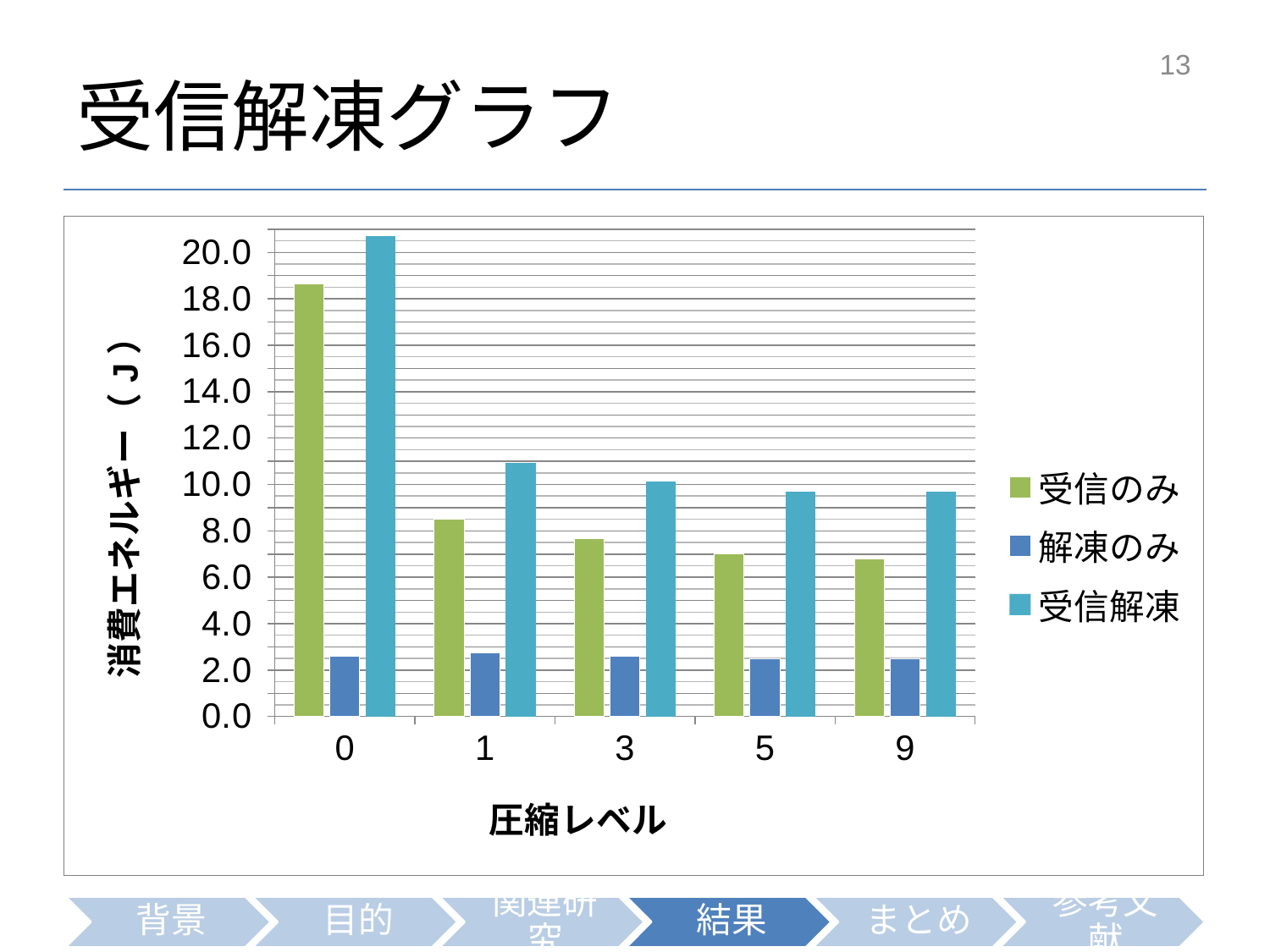

# 受信解凍グラフ
13

### Chart

| Category | 受信のみ | 解凍のみ | 受信解凍 |
|---|---|---|---|
| 0.0 | 18.649071 | 2.61128124 | 20.68625232 |
| 1.0 | 8.49777228 | 2.74088592 | 10.92533292 |
| 3.0 | 7.67027844 | 2.59445484 | 10.13810544 |
| 5.0 | 6.99191172 | 2.46891168 | 9.69707628 |
| 9.0 | 6.804412919999994 | 2.46860604 | 9.68905908 |